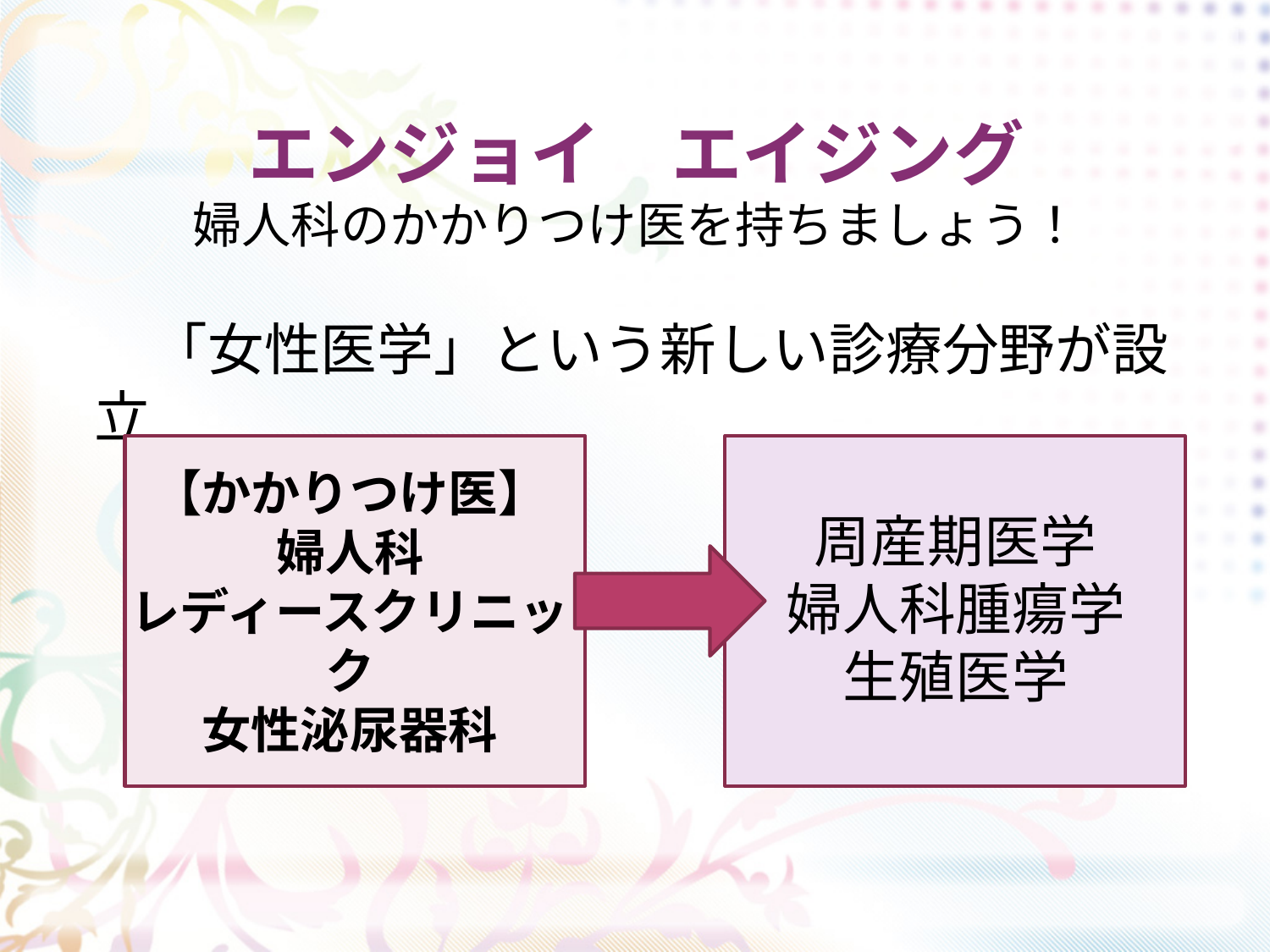

# エンジョイ　エイジング 婦人科のかかりつけ医を持ちましょう！
　「女性医学」という新しい診療分野が設立

【かかりつけ医】
婦人科
レディースクリニック
女性泌尿器科

周産期医学
婦人科腫瘍学
生殖医学